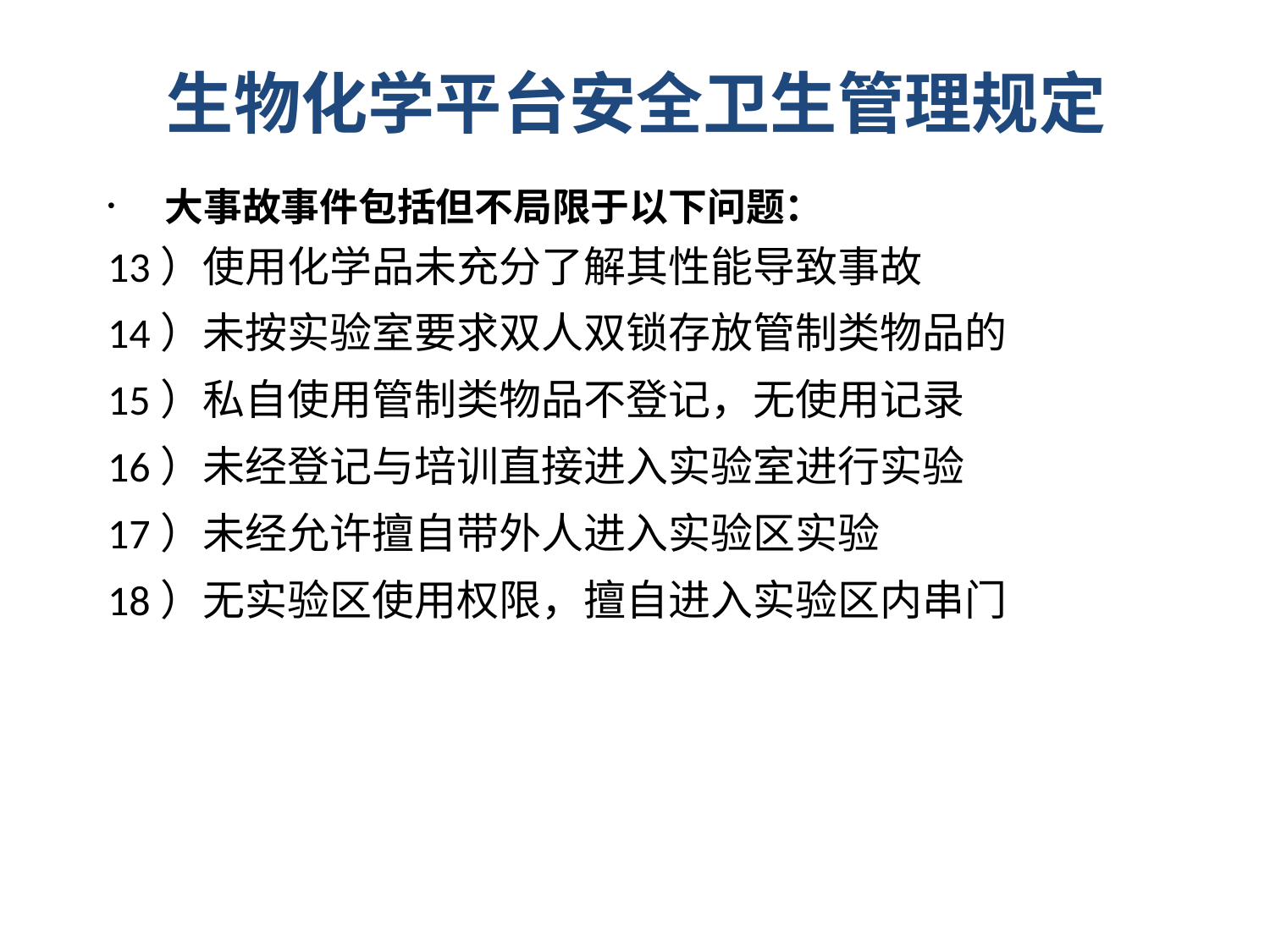

# 生物化学平台安全卫生管理规定
 大事故事件包括但不局限于以下问题：
13）使用化学品未充分了解其性能导致事故
14）未按实验室要求双人双锁存放管制类物品的
15）私自使用管制类物品不登记，无使用记录
16）未经登记与培训直接进入实验室进行实验
17）未经允许擅自带外人进入实验区实验
18）无实验区使用权限，擅自进入实验区内串门